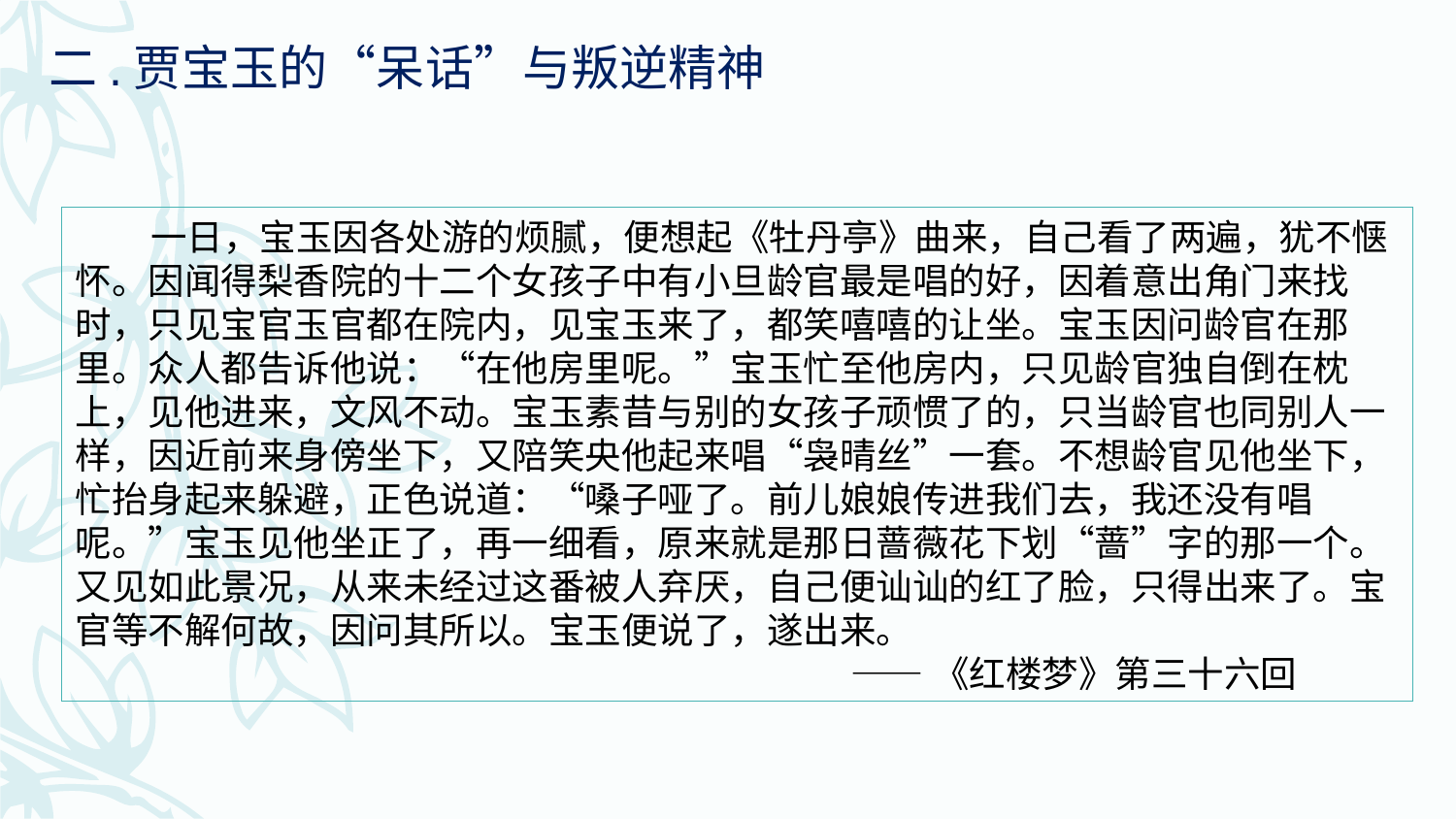

二.贾宝玉的“呆话”与叛逆精神
        一日，宝玉因各处游的烦腻，便想起《牡丹亭》曲来，自己看了两遍，犹不惬怀。因闻得梨香院的十二个女孩子中有小旦龄官最是唱的好，因着意出角门来找时，只见宝官玉官都在院内，见宝玉来了，都笑嘻嘻的让坐。宝玉因问龄官在那里。众人都告诉他说：“在他房里呢。”宝玉忙至他房内，只见龄官独自倒在枕上，见他进来，文风不动。宝玉素昔与别的女孩子顽惯了的，只当龄官也同别人一样，因近前来身傍坐下，又陪笑央他起来唱“袅晴丝”一套。不想龄官见他坐下，忙抬身起来躲避，正色说道：“嗓子哑了。前儿娘娘传进我们去，我还没有唱呢。”宝玉见他坐正了，再一细看，原来就是那日蔷薇花下划“蔷”字的那一个。又见如此景况，从来未经过这番被人弃厌，自己便讪讪的红了脸，只得出来了。宝官等不解何故，因问其所以。宝玉便说了，遂出来。
                                                                                              ——《红楼梦》第三十六回